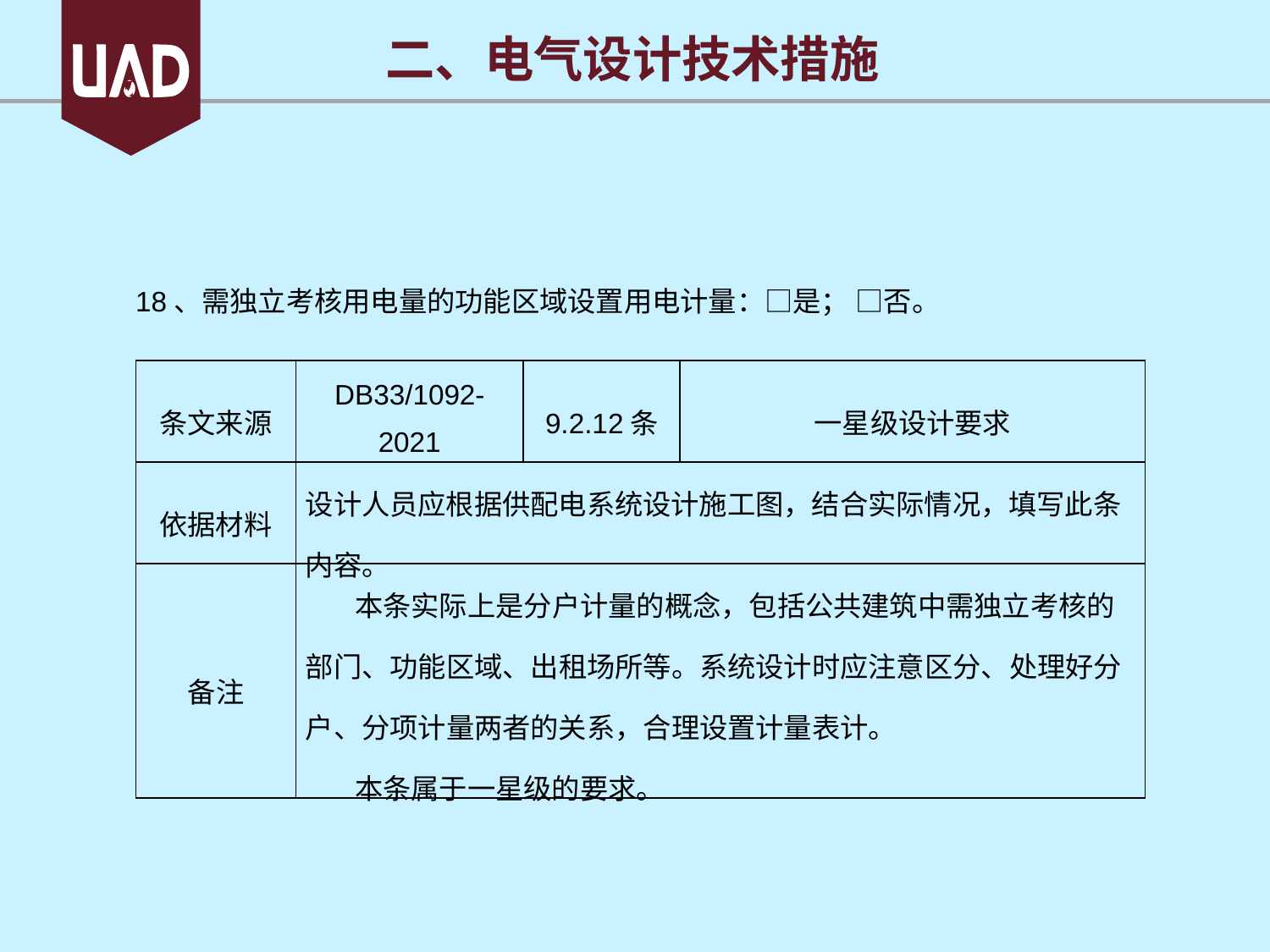

二、电气设计技术措施
18、需独立考核用电量的功能区域设置用电计量：□是； □否。
| 条文来源 | DB33/1092-2021 | 9.2.12条 | 一星级设计要求 |
| --- | --- | --- | --- |
| 依据材料 | 设计人员应根据供配电系统设计施工图，结合实际情况，填写此条内容。 |  |  |
| 备注 | 本条实际上是分户计量的概念，包括公共建筑中需独立考核的部门、功能区域、出租场所等。系统设计时应注意区分、处理好分户、分项计量两者的关系，合理设置计量表计。 本条属于一星级的要求。 |  |  |